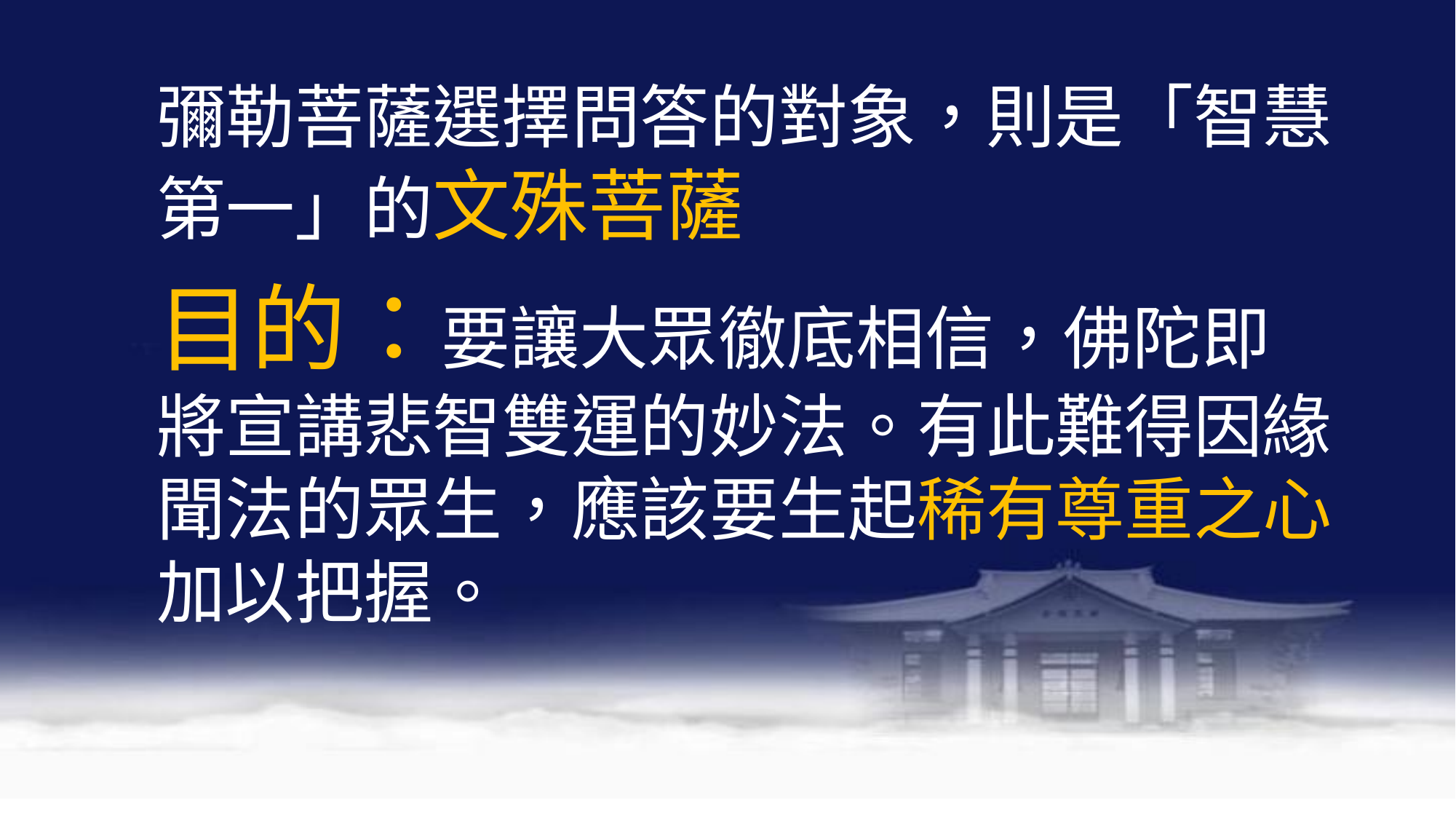

彌勒菩薩選擇問答的對象，則是「智慧第一」的文殊菩薩
目的：要讓大眾徹底相信，佛陀即將宣講悲智雙運的妙法。有此難得因緣聞法的眾生，應該要生起稀有尊重之心加以把握。